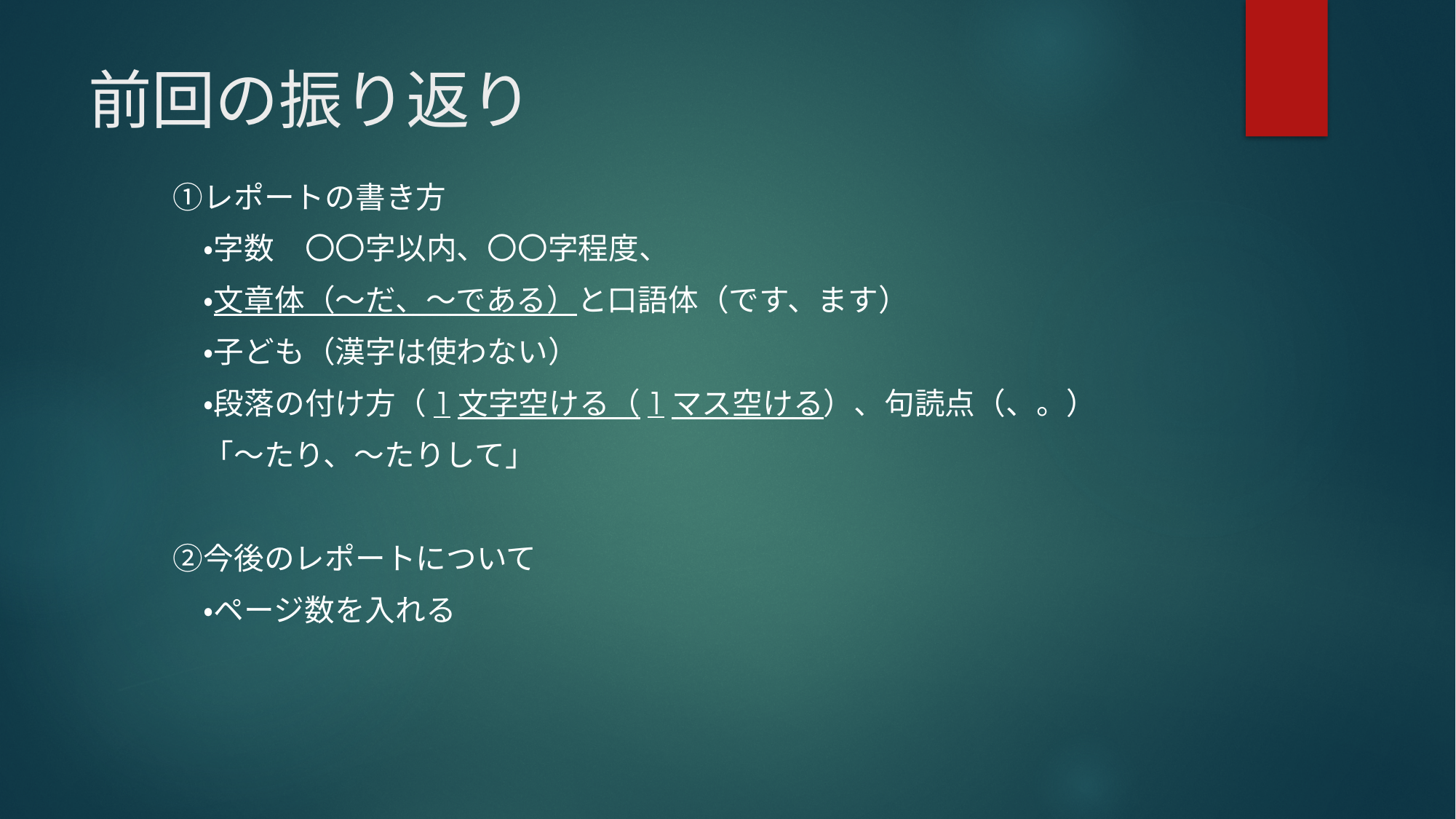

# 前回の振り返り
　①レポートの書き方
　　・字数　〇〇字以内、〇〇字程度、
　　・文章体（～だ、～である）と口語体（です、ます）
　　・子ども（漢字は使わない）
　　・段落の付け方（1文字空ける（1マス空ける）、句読点（、。）
　　「～たり、～たりして」

　②今後のレポートについて
　　・ページ数を入れる